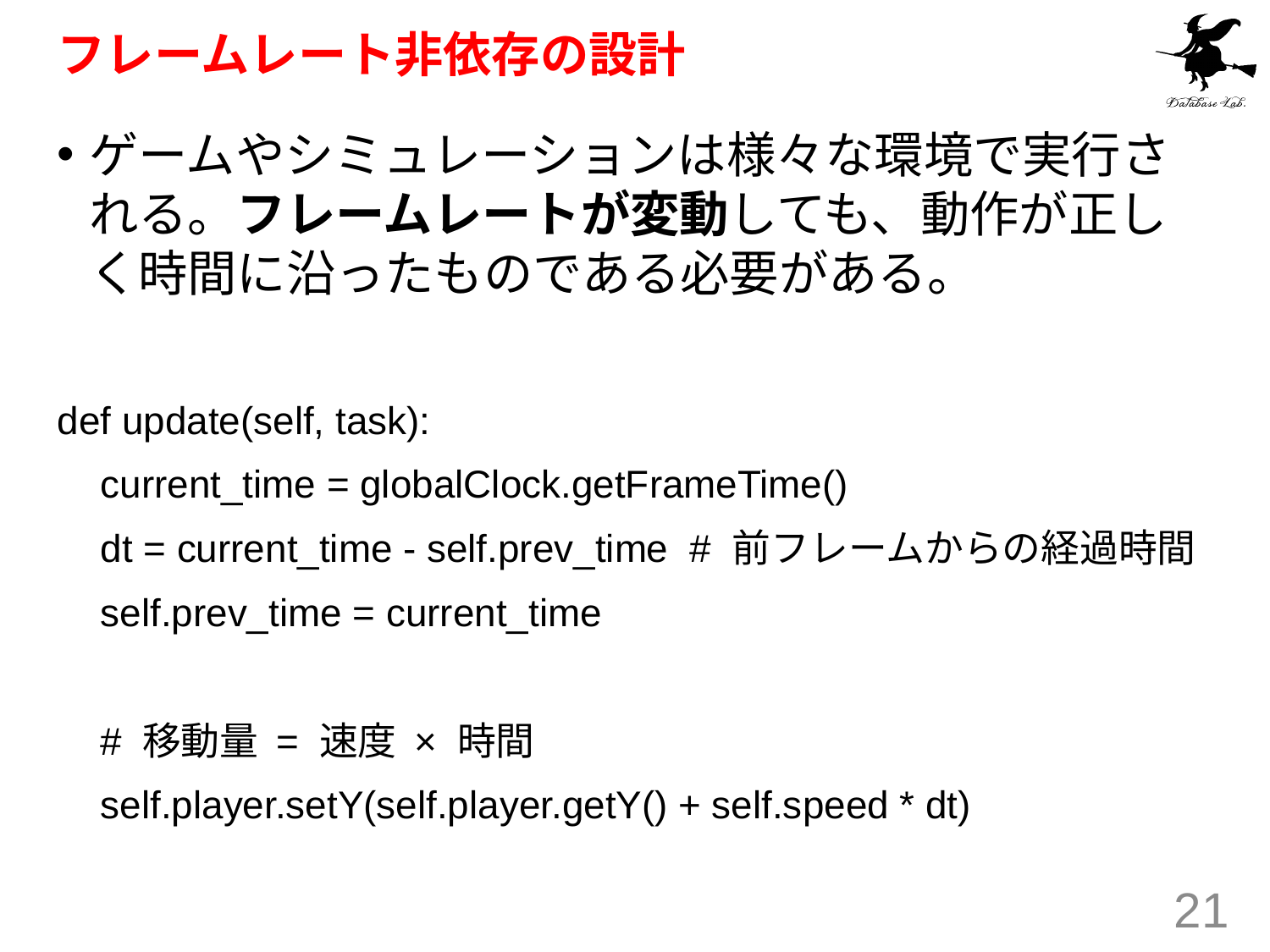

# フレームレート非依存の設計
ゲームやシミュレーションは様々な環境で実行される。フレームレートが変動しても、動作が正しく時間に沿ったものである必要がある。

def update(self, task):
    current_time = globalClock.getFrameTime()
    dt = current_time - self.prev_time  # 前フレームからの経過時間
    self.prev_time = current_time

    # 移動量 = 速度 × 時間
    self.player.setY(self.player.getY() + self.speed * dt)
21